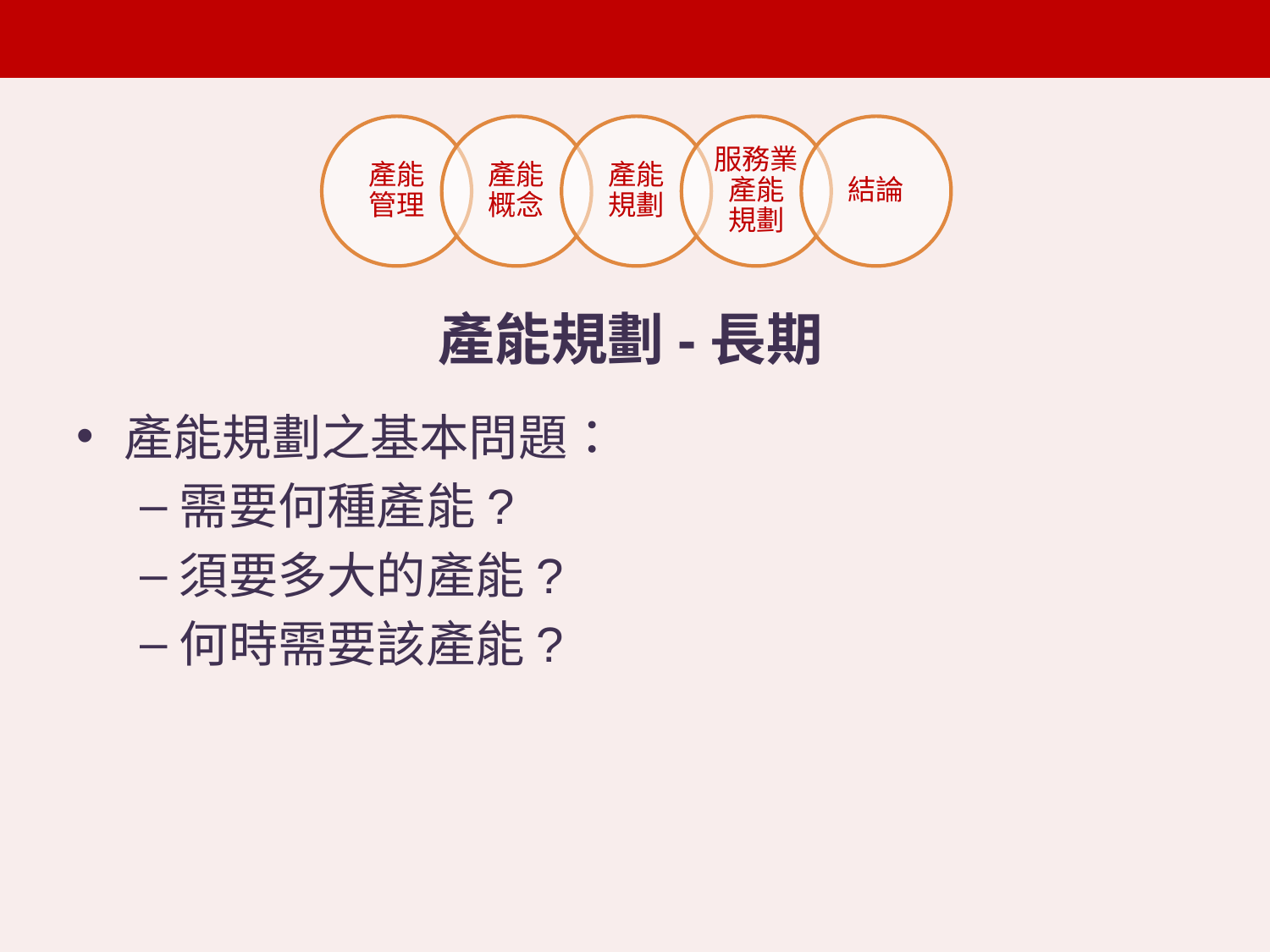

產能
管理
產能
概念
產能
規劃
服務業產能
規劃
結論
                           產能規劃-長期

產能規劃之基本問題：
需要何種產能?
須要多大的產能?
何時需要該產能?